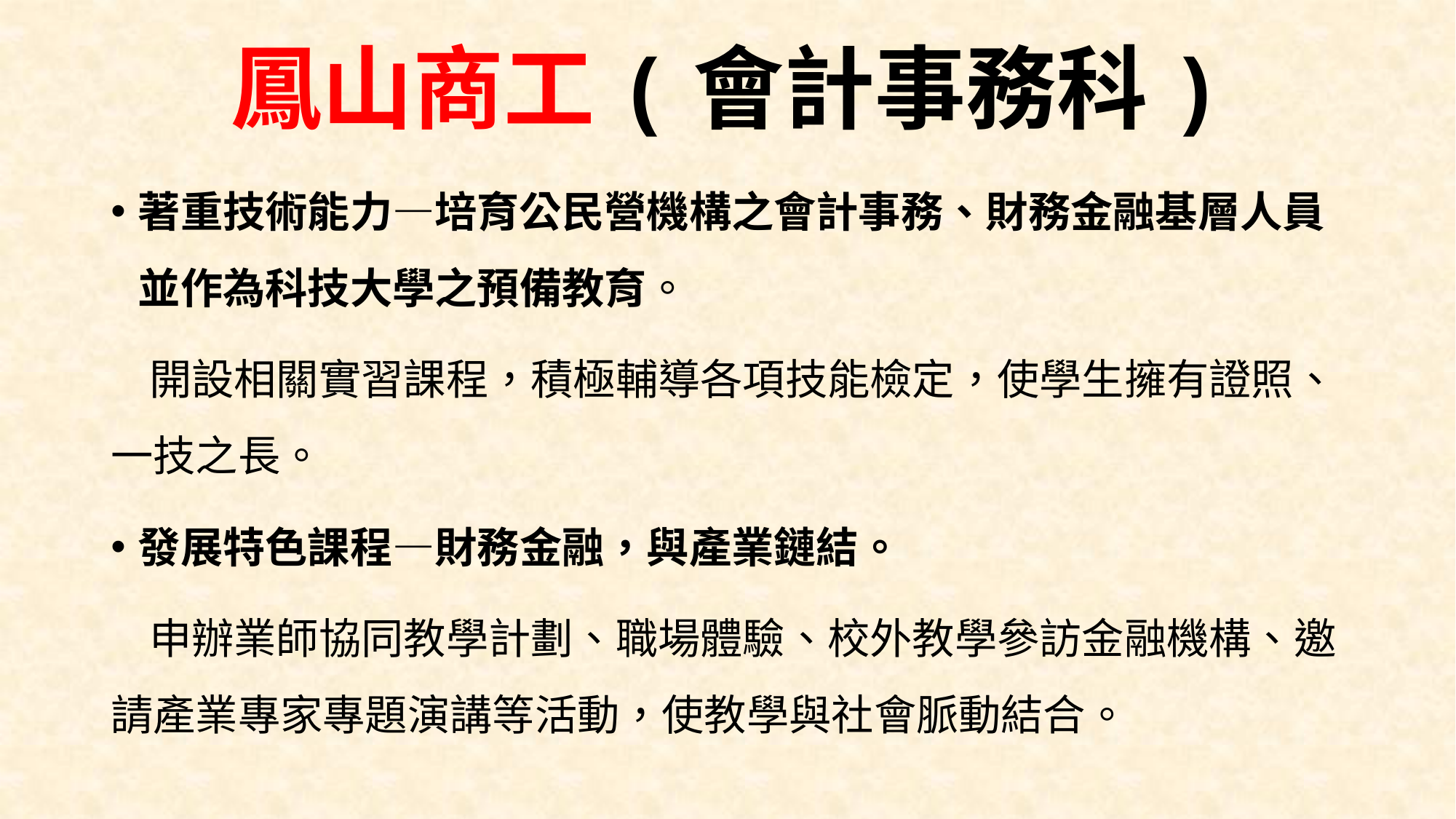

# 鳳山商工(會計事務科)
著重技術能力—培育公民營機構之會計事務、財務金融基層人員並作為科技大學之預備教育。
   開設相關實習課程，積極輔導各項技能檢定，使學生擁有證照、一技之長。
發展特色課程—財務金融，與產業鏈結。
   申辦業師協同教學計劃、職場體驗、校外教學參訪金融機構、邀請產業專家專題演講等活動，使教學與社會脈動結合。